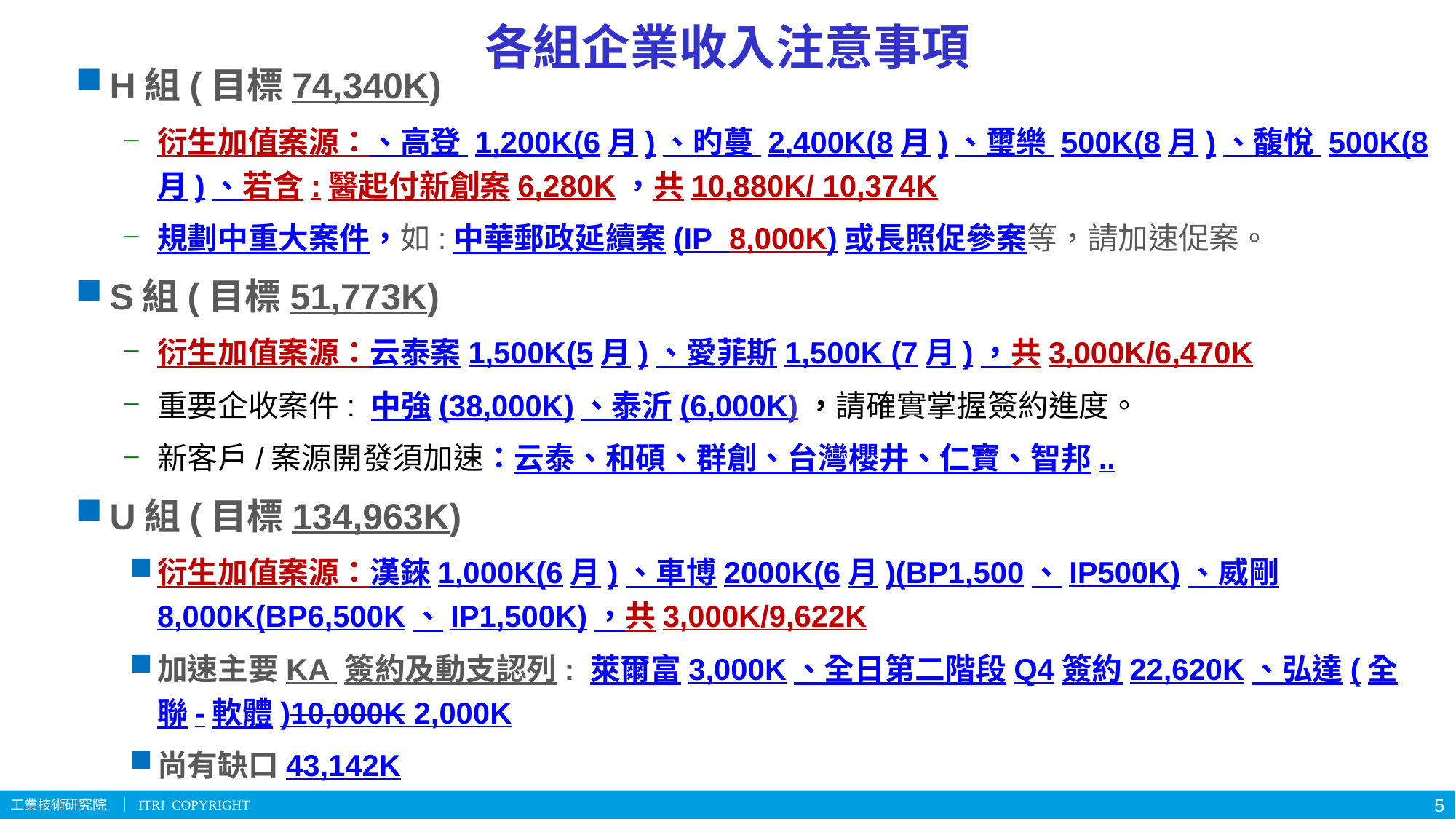

# 各組企業收入注意事項
H組(目標74,340K)
衍生加值案源：、高登 1,200K(6月)、旳蔓 2,400K(8月)、璽樂 500K(8月)、馥悅 500K(8月)、若含:醫起付新創案6,280K，共10,880K/ 10,374K
規劃中重大案件，如:中華郵政延續案(IP_8,000K)或長照促參案等，請加速促案。
S組(目標51,773K)
衍生加值案源：云泰案1,500K(5月)、愛菲斯1,500K (7月)，共3,000K/6,470K
重要企收案件: 中強(38,000K)、泰沂(6,000K)，請確實掌握簽約進度。
新客戶/案源開發須加速：云泰、和碩、群創、台灣櫻井、仁寶、智邦..
U組(目標134,963K)
衍生加值案源：漢錸1,000K(6月)、車博2000K(6月)(BP1,500、IP500K)、威剛8,000K(BP6,500K、IP1,500K)，共3,000K/9,622K
加速主要KA 簽約及動支認列: 萊爾富3,000K、全日第二階段Q4簽約22,620K、弘達(全聯-軟體)10,000K 2,000K
尚有缺口43,142K